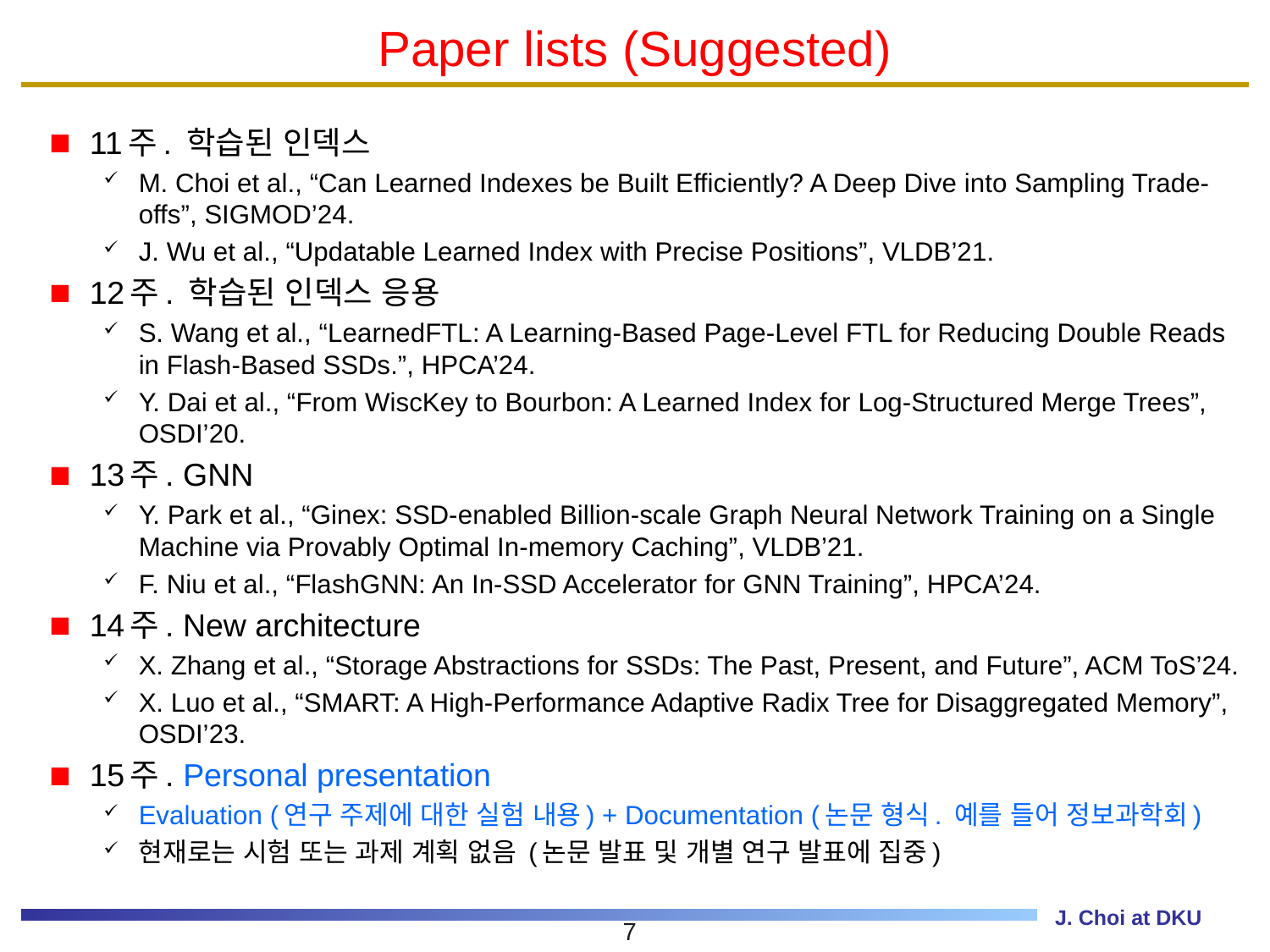

# Paper lists (Suggested)
11주. 학습된 인덱스
M. Choi et al., “Can Learned Indexes be Built Efficiently? A Deep Dive into Sampling Trade-offs”, SIGMOD’24.
J. Wu et al., “Updatable Learned Index with Precise Positions”, VLDB’21.
12주. 학습된 인덱스 응용
S. Wang et al., “LearnedFTL: A Learning-Based Page-Level FTL for Reducing Double Reads in Flash-Based SSDs.”, HPCA’24.
Y. Dai et al., “From WiscKey to Bourbon: A Learned Index for Log-Structured Merge Trees”, OSDI’20.
13주. GNN
Y. Park et al., “Ginex: SSD-enabled Billion-scale Graph Neural Network Training on a Single Machine via Provably Optimal In-memory Caching”, VLDB’21.
F. Niu et al., “FlashGNN: An In-SSD Accelerator for GNN Training”, HPCA’24.
14주. New architecture
X. Zhang et al., “Storage Abstractions for SSDs: The Past, Present, and Future”, ACM ToS’24.
X. Luo et al., “SMART: A High-Performance Adaptive Radix Tree for Disaggregated Memory”, OSDI’23.
15주. Personal presentation
Evaluation (연구 주제에 대한 실험 내용) + Documentation (논문 형식. 예를 들어 정보과학회)
현재로는 시험 또는 과제 계획 없음 (논문 발표 및 개별 연구 발표에 집중)

7